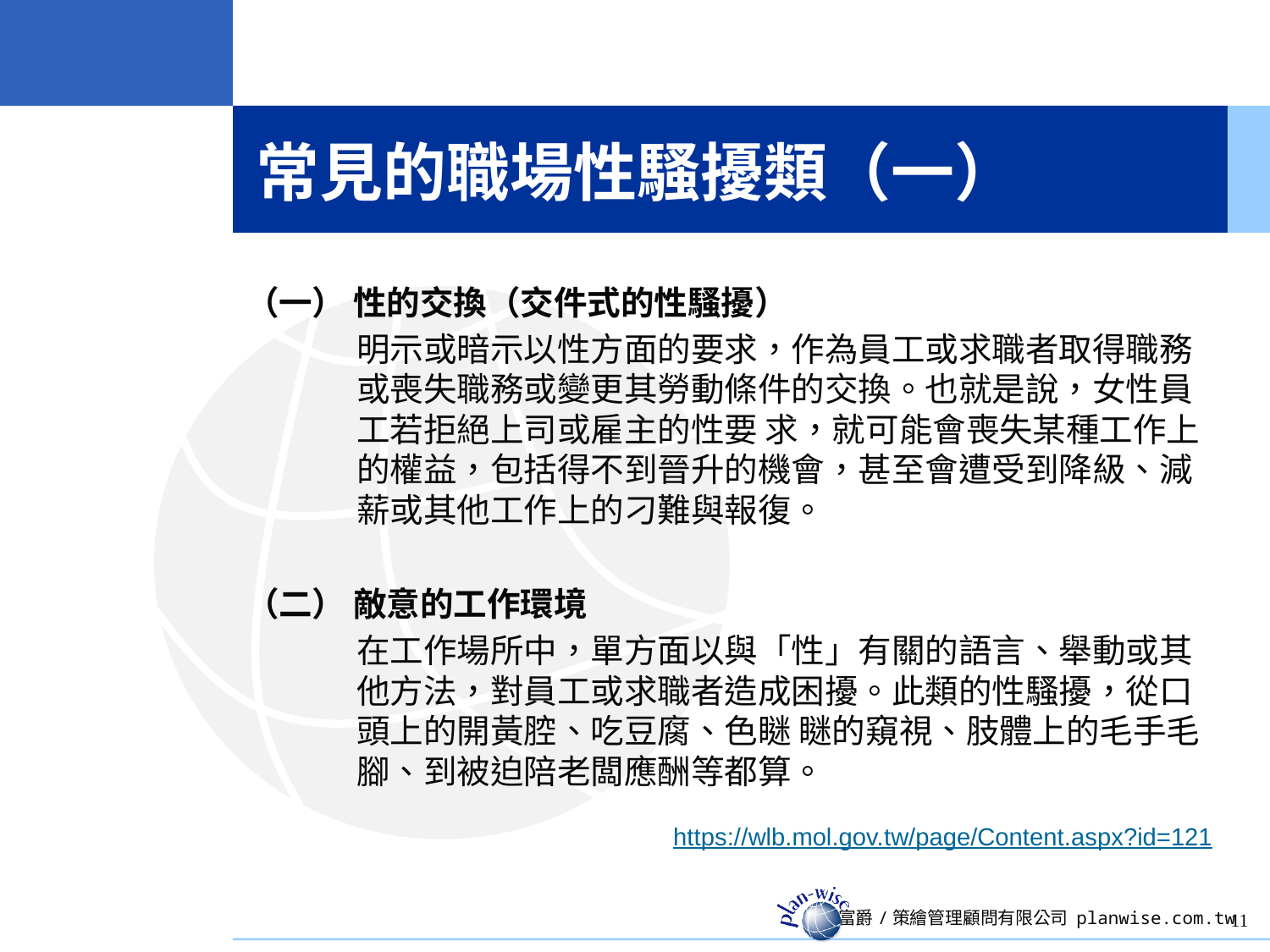

# 常見的職場性騷擾類（一）
（一） 性的交換（交件式的性騷擾）
明示或暗示以性方面的要求，作為員工或求職者取得職務或喪失職務或變更其勞動條件的交換。也就是說，女性員工若拒絕上司或雇主的性要 求，就可能會喪失某種工作上的權益，包括得不到晉升的機會，甚至會遭受到降級、減薪或其他工作上的刁難與報復。

（二） 敵意的工作環境
在工作場所中，單方面以與「性」有關的語言、舉動或其他方法，對員工或求職者造成困擾。此類的性騷擾，從口頭上的開黃腔、吃豆腐、色瞇 瞇的窺視、肢體上的毛手毛腳、到被迫陪老闆應酬等都算。

https://wlb.mol.gov.tw/page/Content.aspx?id=121

11